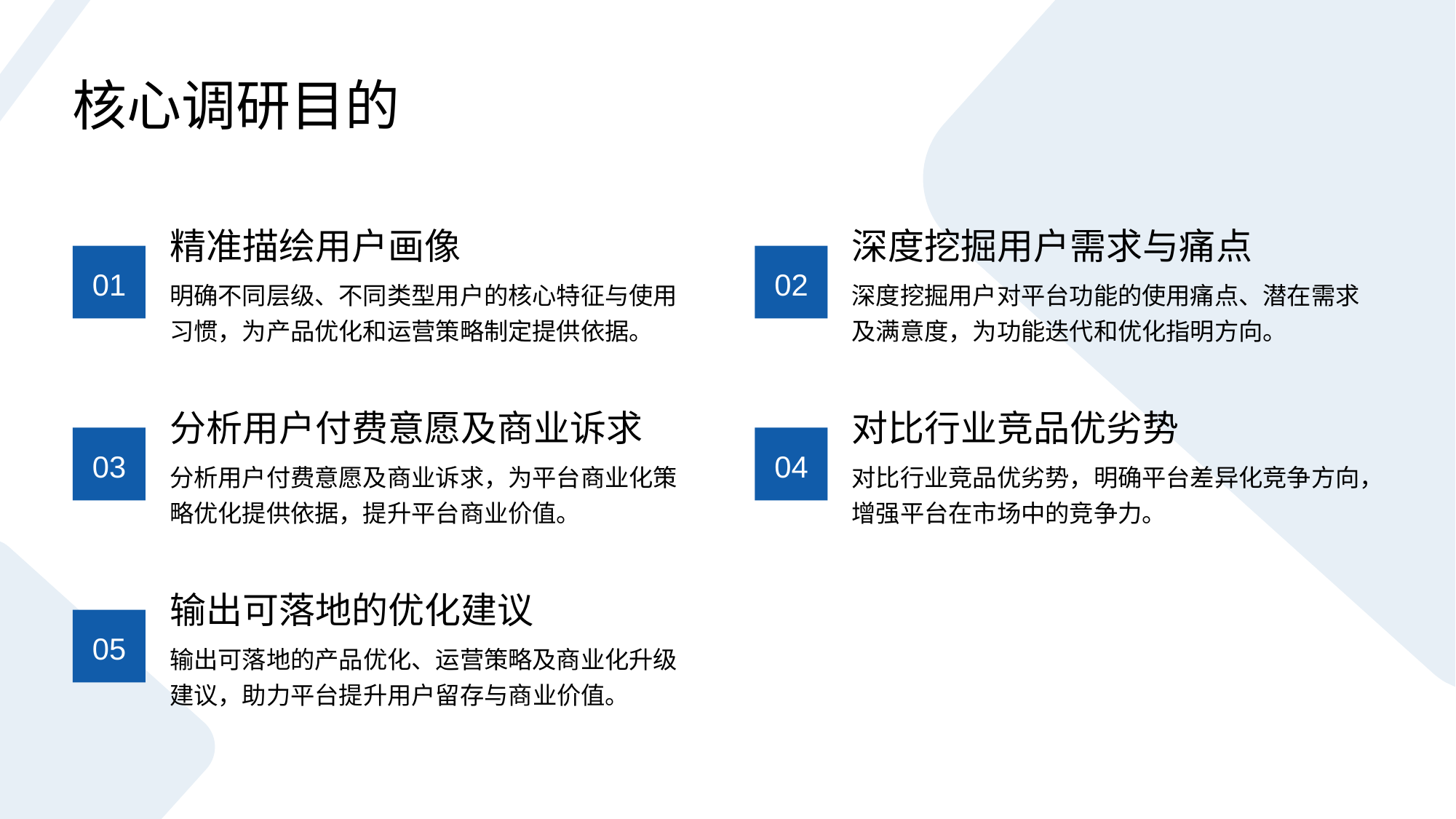

核心调研目的
精准描绘用户画像
深度挖掘用户需求与痛点

01
02
明确不同层级、不同类型用户的核心特征与使用习惯，为产品优化和运营策略制定提供依据。
深度挖掘用户对平台功能的使用痛点、潜在需求及满意度，为功能迭代和优化指明方向。
分析用户付费意愿及商业诉求
对比行业竞品优劣势

03
04
分析用户付费意愿及商业诉求，为平台商业化策略优化提供依据，提升平台商业价值。
对比行业竞品优劣势，明确平台差异化竞争方向，增强平台在市场中的竞争力。
输出可落地的优化建议

05
输出可落地的产品优化、运营策略及商业化升级建议，助力平台提升用户留存与商业价值。